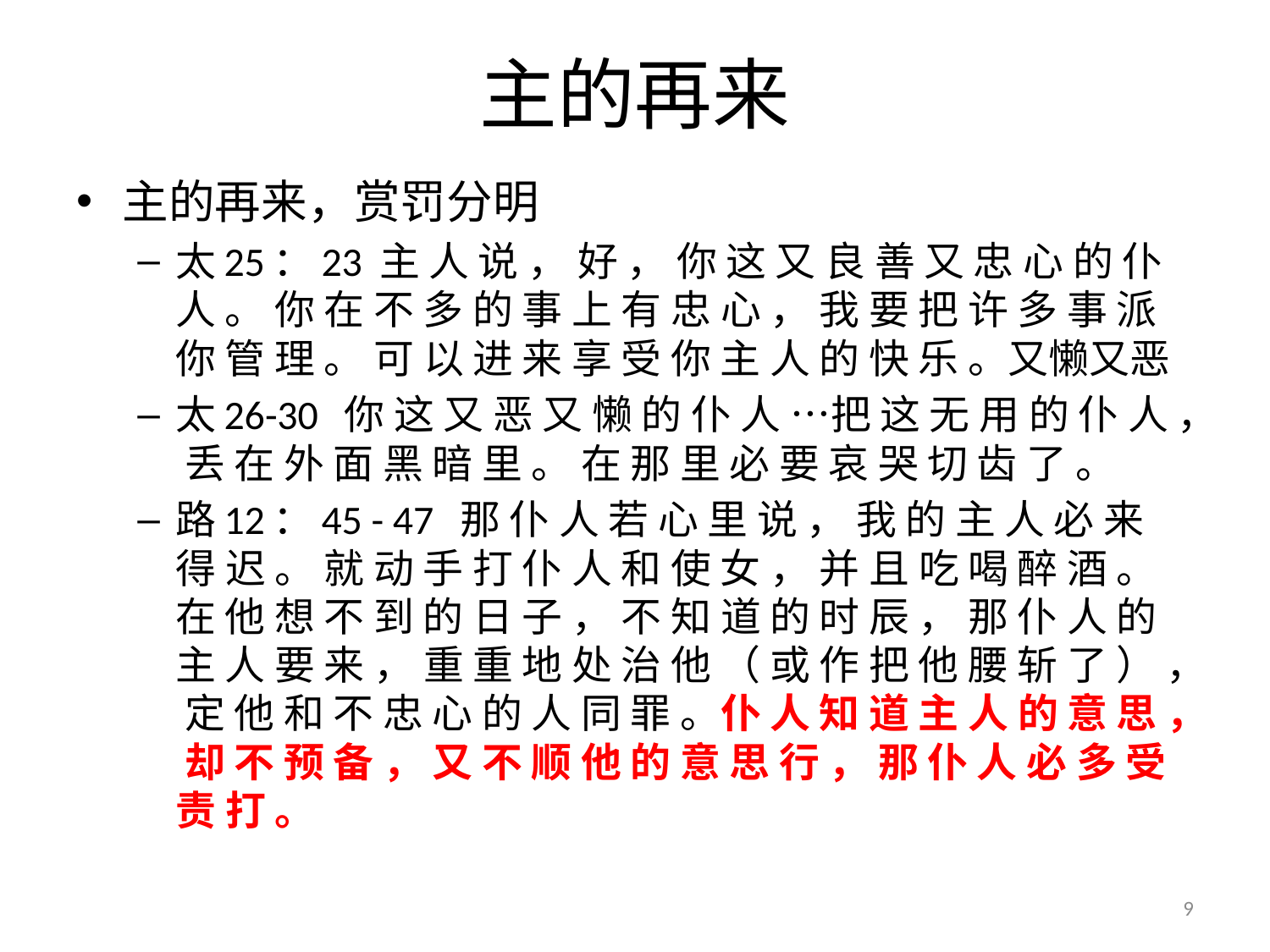

# 主的再来
主的再来，赏罚分明
太25：23 主 人 说 ， 好 ， 你 这 又 良 善 又 忠 心 的 仆 人 。 你 在 不 多 的 事 上 有 忠 心 ， 我 要 把 许 多 事 派 你 管 理 。 可 以 进 来 享 受 你 主 人 的 快 乐 。又懒又恶
太26-30  你 这 又 恶 又 懒 的 仆 人 …把 这 无 用 的 仆 人 ， 丢 在 外 面 黑 暗 里 。 在 那 里 必 要 哀 哭 切 齿 了 。
路12：45 - 47  那 仆 人 若 心 里 说 ， 我 的 主 人 必 来 得 迟 。 就 动 手 打 仆 人 和 使 女 ， 并 且 吃 喝 醉 酒 。在 他 想 不 到 的 日 子 ， 不 知 道 的 时 辰 ， 那 仆 人 的 主 人 要 来 ， 重 重 地 处 治 他 （ 或 作 把 他 腰 斩 了 ） ， 定 他 和 不 忠 心 的 人 同 罪 。仆 人 知 道 主 人 的 意 思 ， 却 不 预 备 ， 又 不 顺 他 的 意 思 行 ， 那 仆 人 必 多 受 责 打 。
9